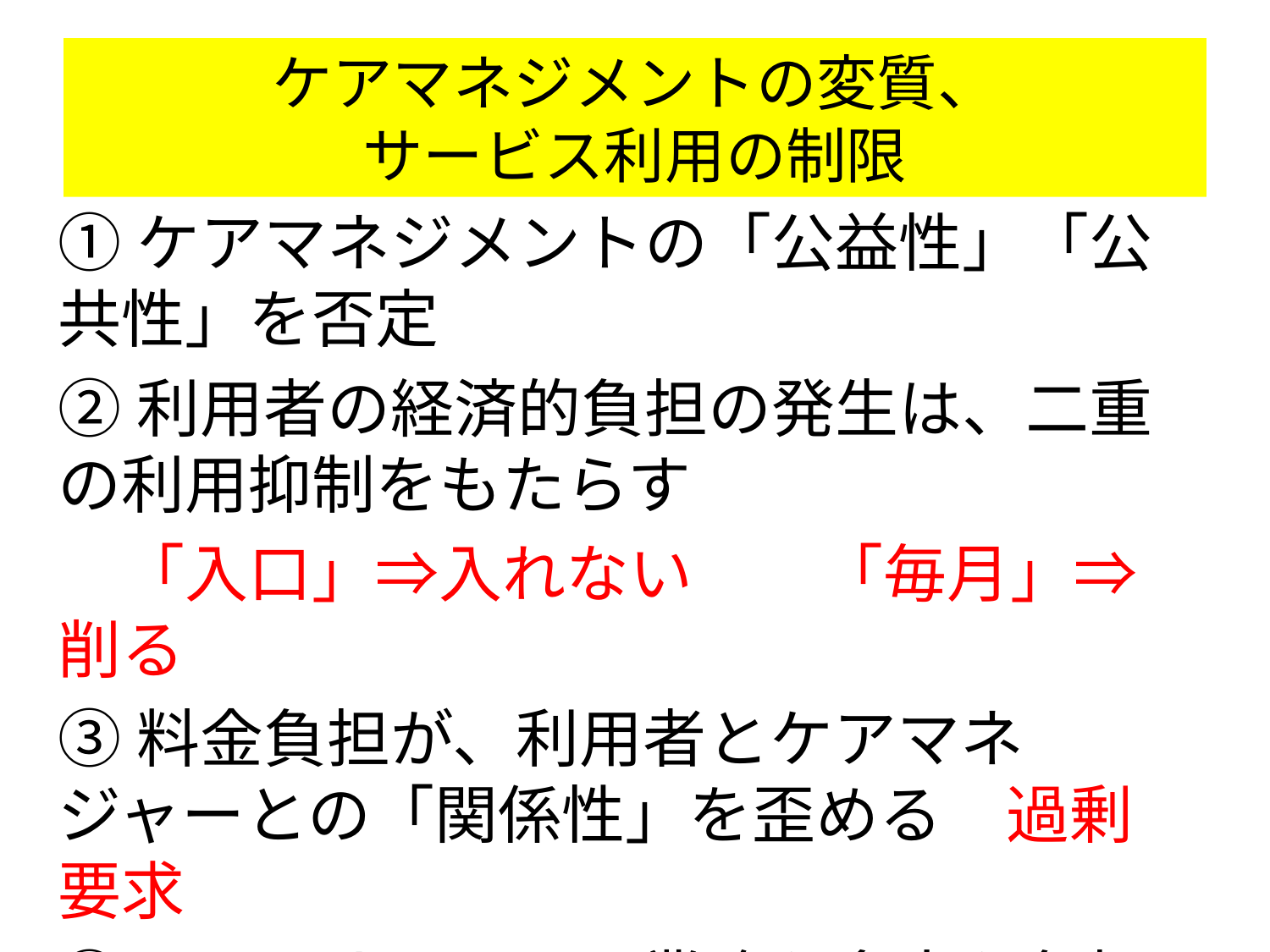

# ケアマネジメントの変質、 サービス利用の制限
①ケアマネジメントの「公益性」「公共性」を否定
②利用者の経済的負担の発生は、二重の利用抑制をもたらす
　「入口」⇒入れない　　「毎月」⇒削る
③料金負担が、利用者とケアマネジャーとの「関係性」を歪める　過剰要求
④ケアマネジャーの業務な多大な負担をもたらす　　集金、説明、管理